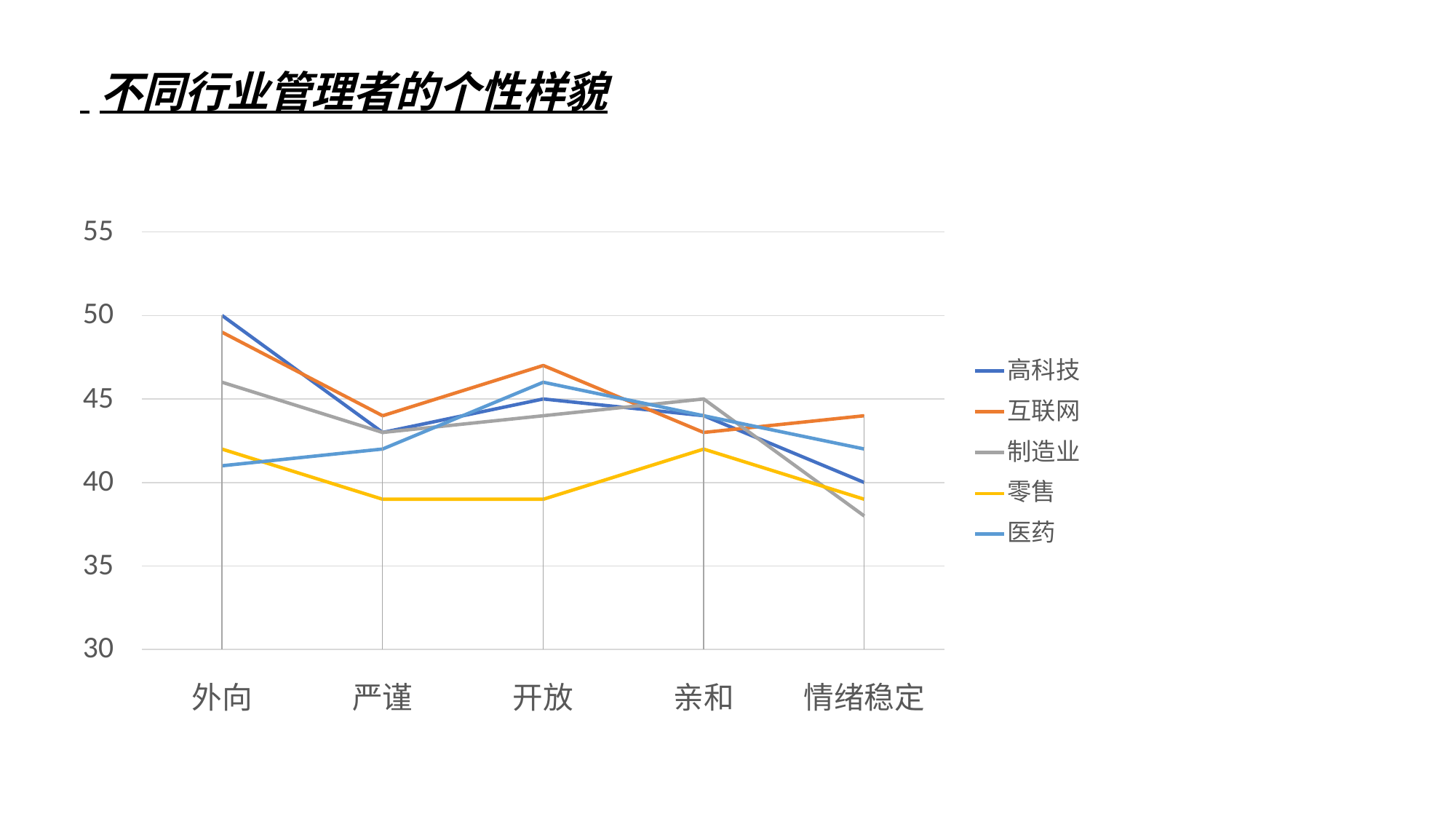

# 不同行业管理者的个性样貌
55

50

高科技 互联网 制造业 零售 医药

45

40

35

30
外向
严谨
开放
亲和
情绪稳定